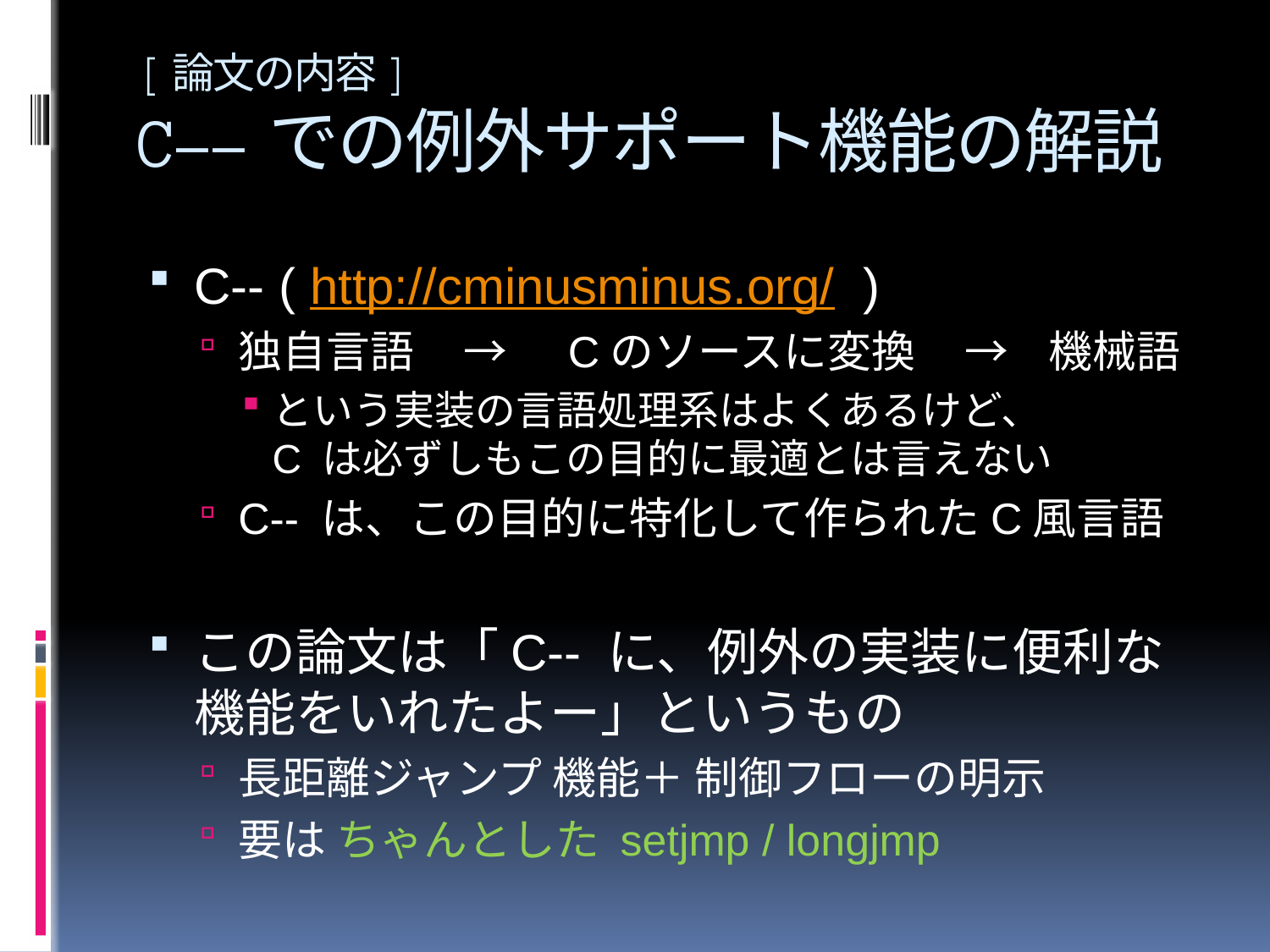

# [論文の内容] C--での例外サポート機能の解説
C-- ( http://cminusminus.org/  )
独自言語     →     Cのソースに変換     →    機械語
という実装の言語処理系はよくあるけど、
C は必ずしもこの目的に最適とは言えない
C-- は、この目的に特化して作られたC風言語

この論文は「C-- に、例外の実装に便利な
機能をいれたよー」というもの
長距離ジャンプ 機能＋ 制御フローの明示
要は ちゃんとした setjmp / longjmp